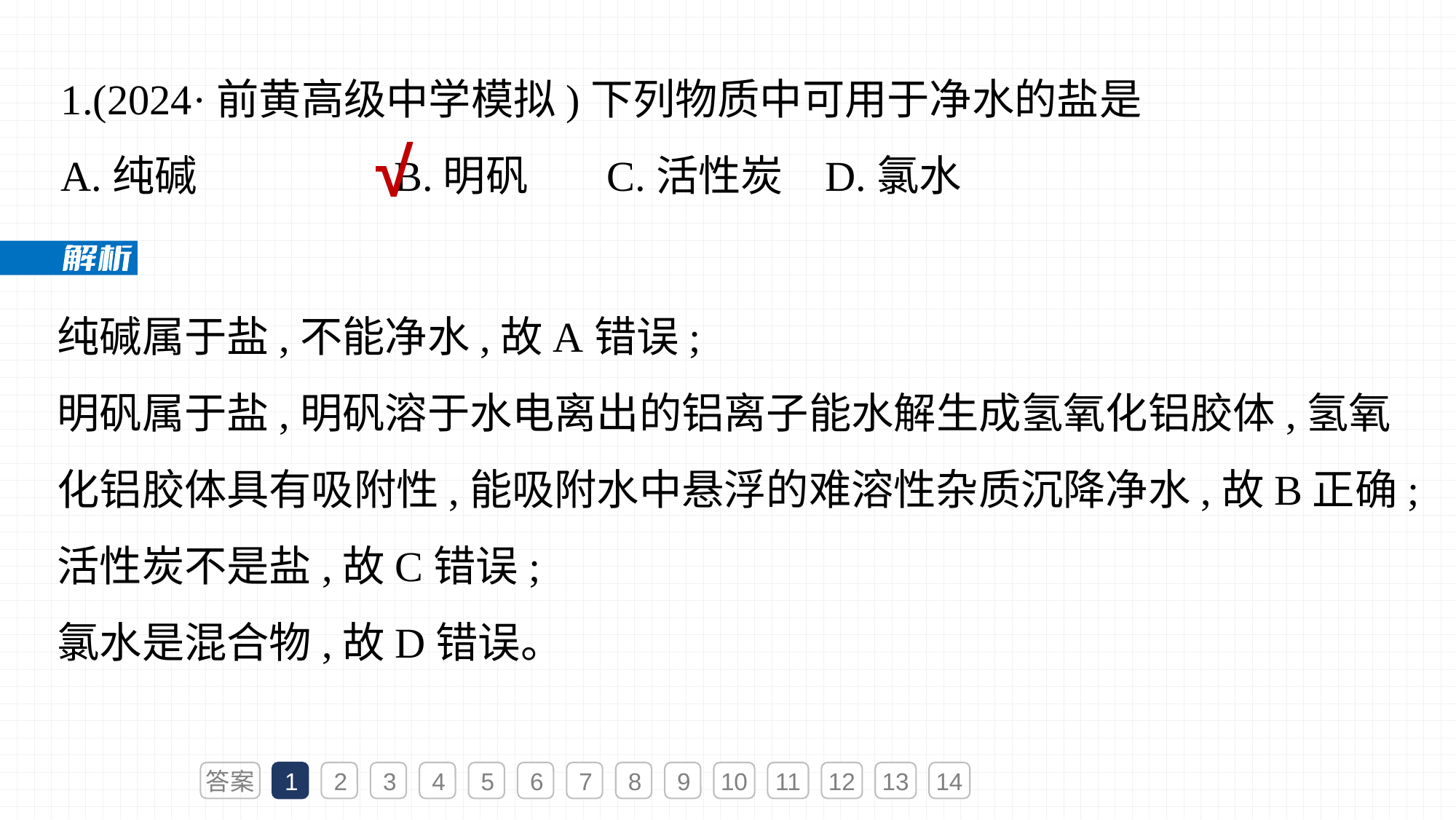

1.(2024·前黄高级中学模拟)下列物质中可用于净水的盐是
A.纯碱		B.明矾		C.活性炭	D.氯水
√

纯碱属于盐,不能净水,故A错误;
明矾属于盐,明矾溶于水电离出的铝离子能水解生成氢氧化铝胶体,氢氧化铝胶体具有吸附性,能吸附水中悬浮的难溶性杂质沉降净水,故B正确;
活性炭不是盐,故C错误;
氯水是混合物,故D错误。
答案
1
2
3
4
5
6
7
8
9
10
11
12
13
14